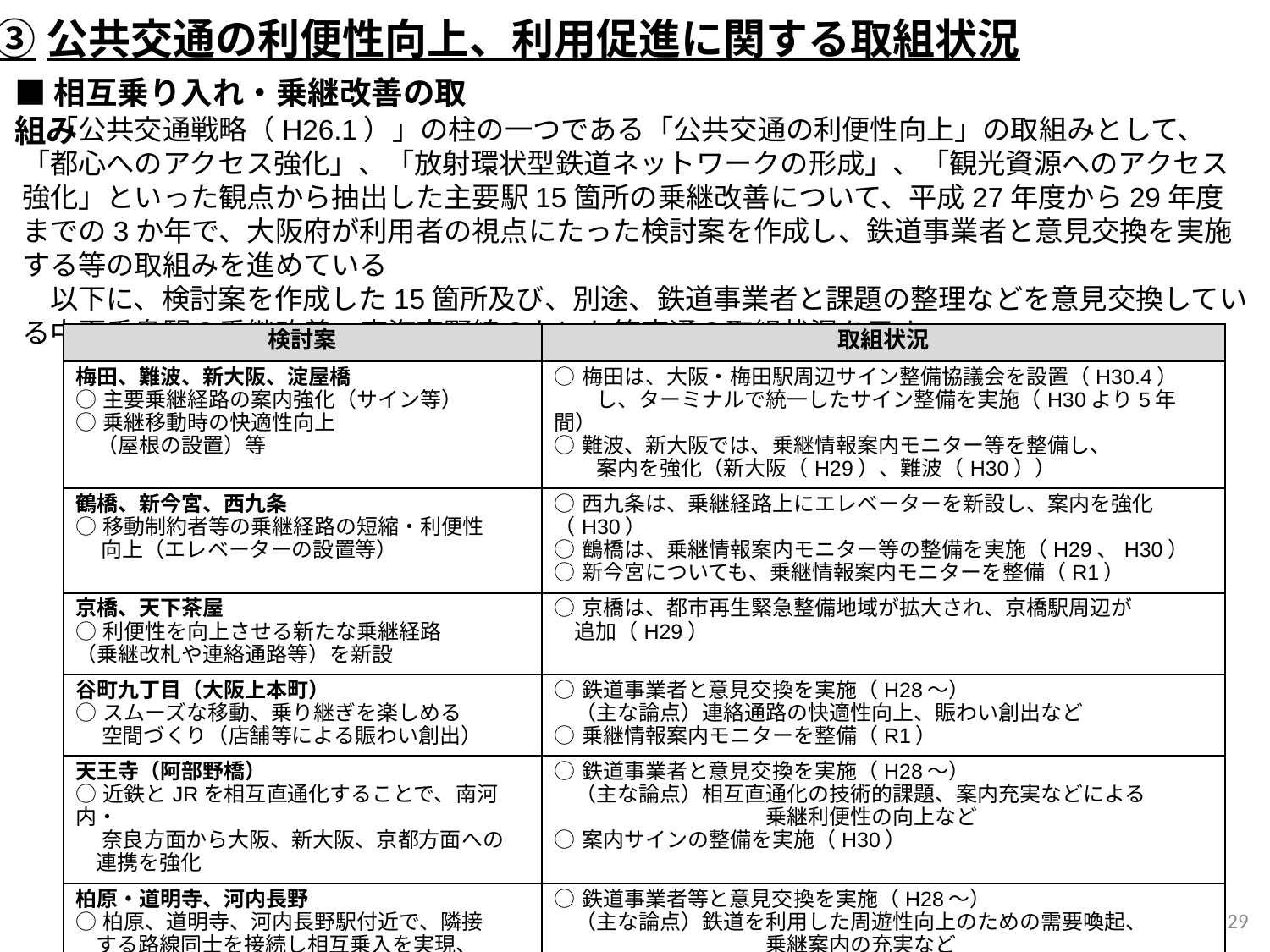

③公共交通の利便性向上、利用促進に関する取組状況
■相互乗り入れ・乗継改善の取組み
　「公共交通戦略（H26.1）」の柱の一つである「公共交通の利便性向上」の取組みとして、「都心へのアクセス強化」、「放射環状型鉄道ネットワークの形成」、「観光資源へのアクセス強化」といった観点から抽出した主要駅15箇所の乗継改善について、平成27年度から29年度までの3か年で、大阪府が利用者の視点にたった検討案を作成し、鉄道事業者と意見交換を実施する等の取組みを進めている
　以下に、検討案を作成した15箇所及び、別途、鉄道事業者と課題の整理などを意見交換している中百舌鳥駅の乗継改善、南海高野線のなにわ筋直通の取組状況を示す
| 検討案 | 取組状況 |
| --- | --- |
| 梅田、難波、新大阪、淀屋橋 ○主要乗継経路の案内強化（サイン等） ○乗継移動時の快適性向上 　（屋根の設置）等 | ○梅田は、大阪・梅田駅周辺サイン整備協議会を設置（H30.4） 　　し、ターミナルで統一したサイン整備を実施（H30より5年間） ○難波、新大阪では、乗継情報案内モニター等を整備し、 　　案内を強化（新大阪（H29）、難波（H30）） |
| 鶴橋、新今宮、西九条 ○移動制約者等の乗継経路の短縮・利便性 　 向上（エレベーターの設置等） | ○西九条は、乗継経路上にエレベーターを新設し、案内を強化（H30） ○鶴橋は、乗継情報案内モニター等の整備を実施（H29、H30） ○新今宮についても、乗継情報案内モニターを整備（R1） |
| 京橋、天下茶屋 ○利便性を向上させる新たな乗継経路 （乗継改札や連絡通路等）を新設 | ○京橋は、都市再生緊急整備地域が拡大され、京橋駅周辺が 追加（H29） |
| 谷町九丁目（大阪上本町） ○スムーズな移動、乗り継ぎを楽しめる 　 空間づくり（店舗等による賑わい創出） | ○鉄道事業者と意見交換を実施（H28～） 　（主な論点）連絡通路の快適性向上、賑わい創出など ○乗継情報案内モニターを整備（R1） |
| 天王寺（阿部野橋） ○近鉄とJRを相互直通化することで、南河内・ 　 奈良方面から大阪、新大阪、京都方面への 連携を強化 | ○鉄道事業者と意見交換を実施（H28～） 　（主な論点）相互直通化の技術的課題、案内充実などによる 　　　　　　　　　　乗継利便性の向上など ○案内サインの整備を実施（H30） |
| 柏原・道明寺、河内長野 ○柏原、道明寺、河内長野駅付近で、隣接 する路線同士を接続し相互乗入を実現、 観光列車の運行 | ○鉄道事業者等と意見交換を実施（H28～） 　（主な論点）鉄道を利用した周遊性向上のための需要喚起、 　　　　　　　　　　乗継案内の充実など ○柏原、道明寺駅において、案内サイン等を整備（R1） |
29